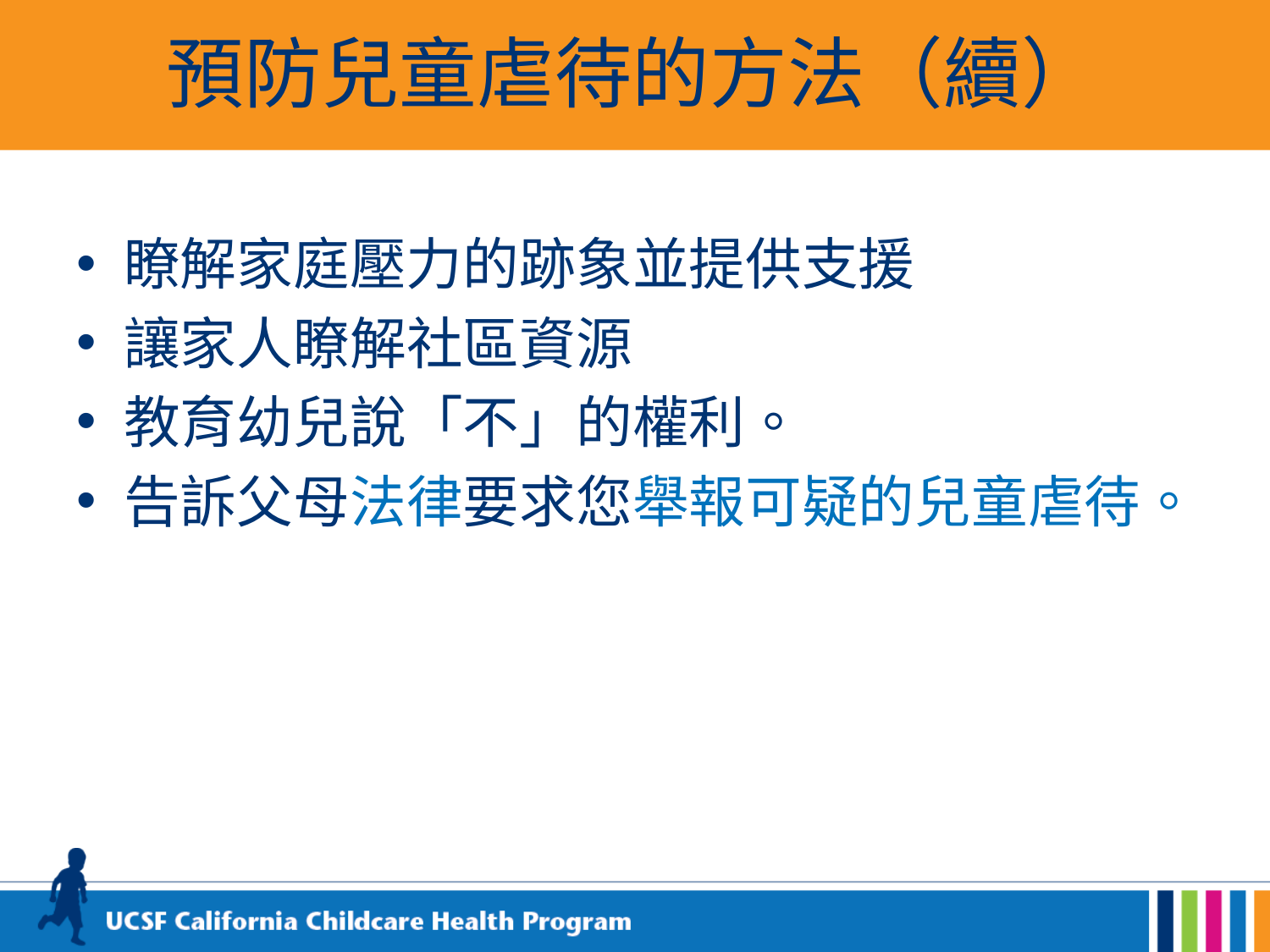

# 預防兒童虐待的方法（續）
瞭解家庭壓力的跡象並提供支援
讓家人瞭解社區資源
教育幼兒說「不」的權利。
告訴父母法律要求您舉報可疑的兒童虐待。